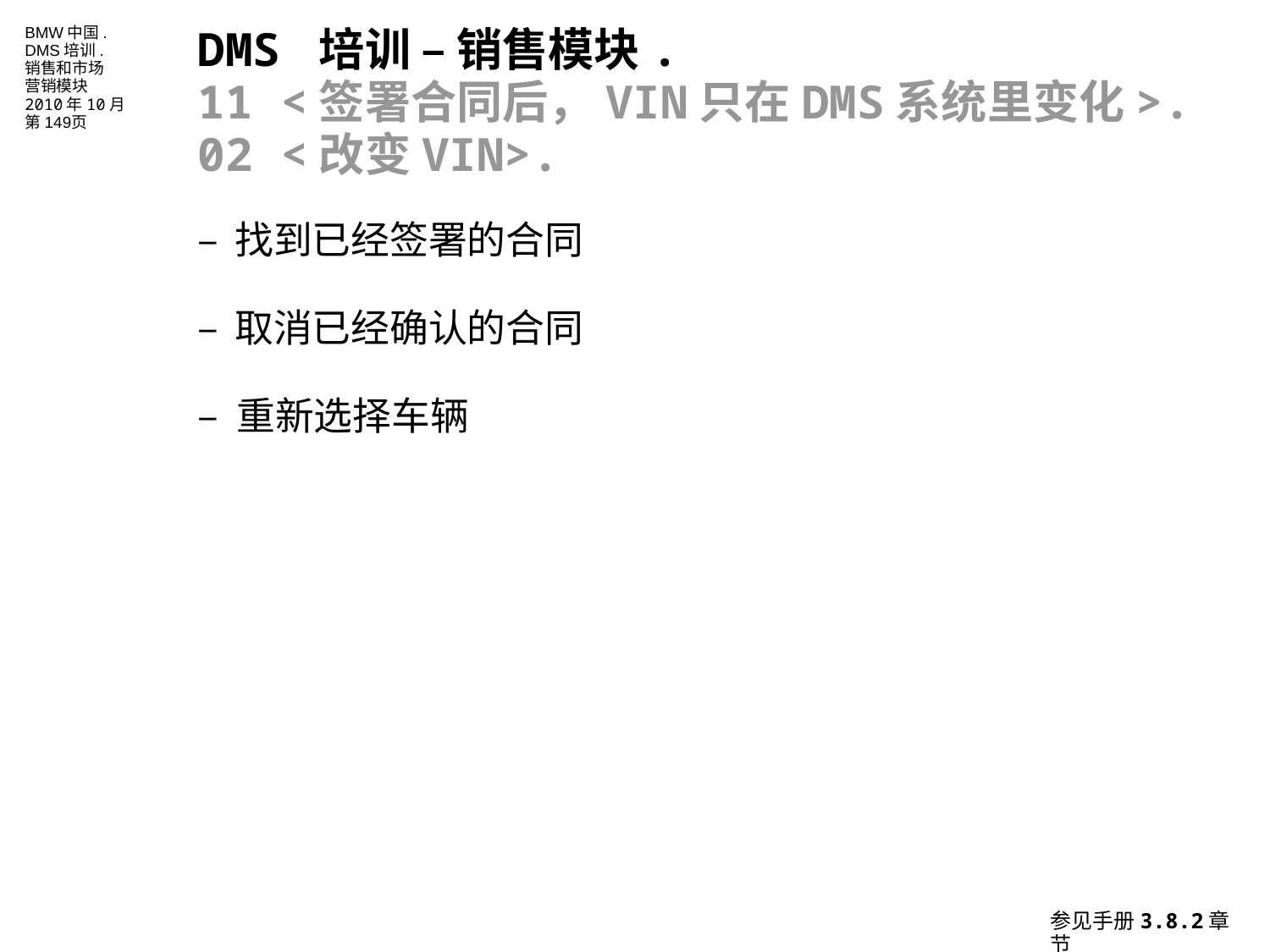

DMS 培训 – 销售模块.
11 <签署合同后，VIN只在DMS系统里变化>.
02 <改变VIN>.
–	找到已经签署的合同

–	取消已经确认的合同

– 重新选择车辆

参见手册3.8.2章节